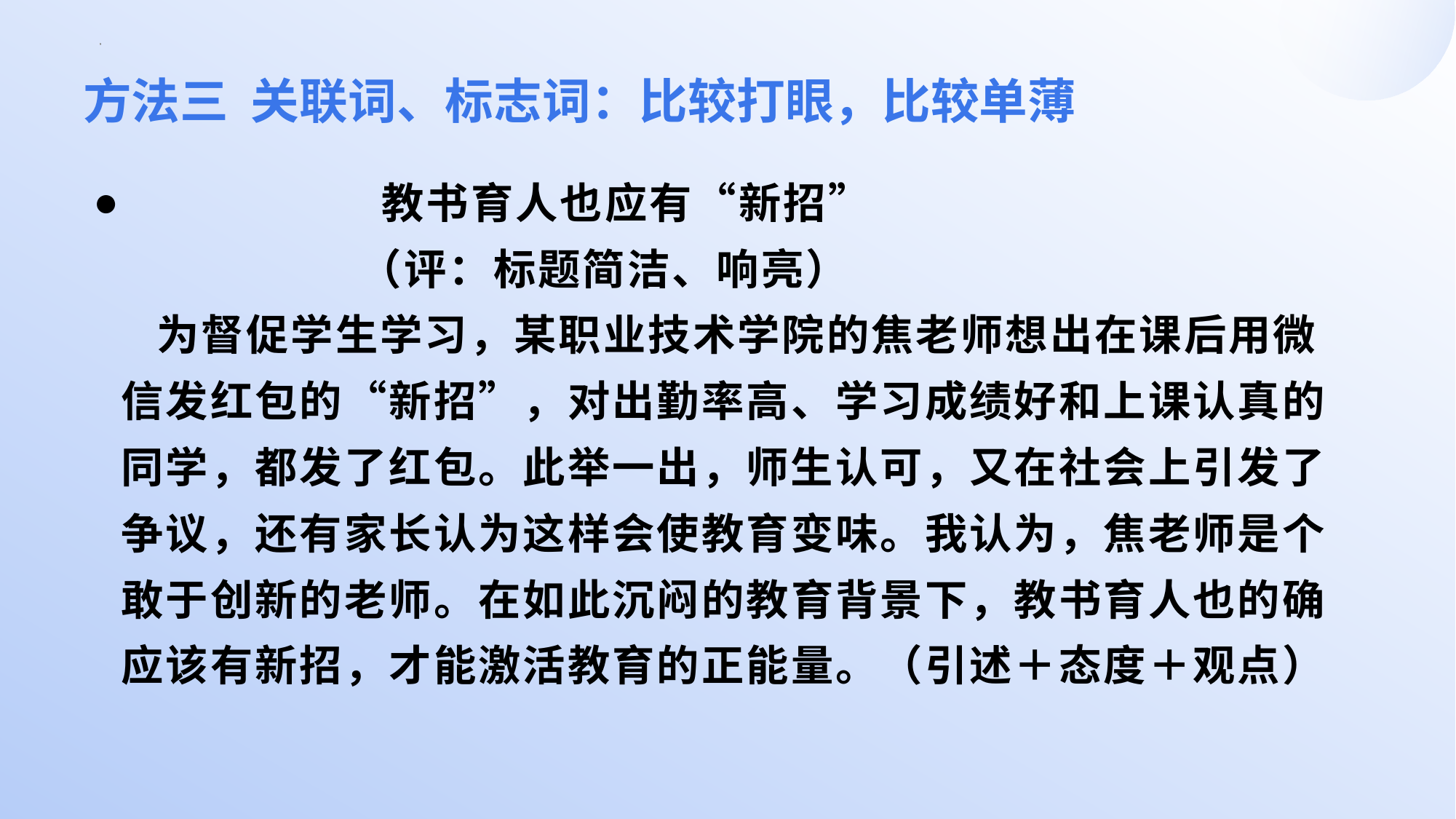

# 方法三  关联词、标志词：比较打眼，比较单薄
                     教书育人也应有“新招”
                    （评：标题简洁、响亮）
   为督促学生学习，某职业技术学院的焦老师想出在课后用微信发红包的“新招”，对出勤率高、学习成绩好和上课认真的同学，都发了红包。此举一出，师生认可，又在社会上引发了争议，还有家长认为这样会使教育变味。我认为，焦老师是个敢于创新的老师。在如此沉闷的教育背景下，教书育人也的确应该有新招，才能激活教育的正能量。（引述＋态度＋观点）